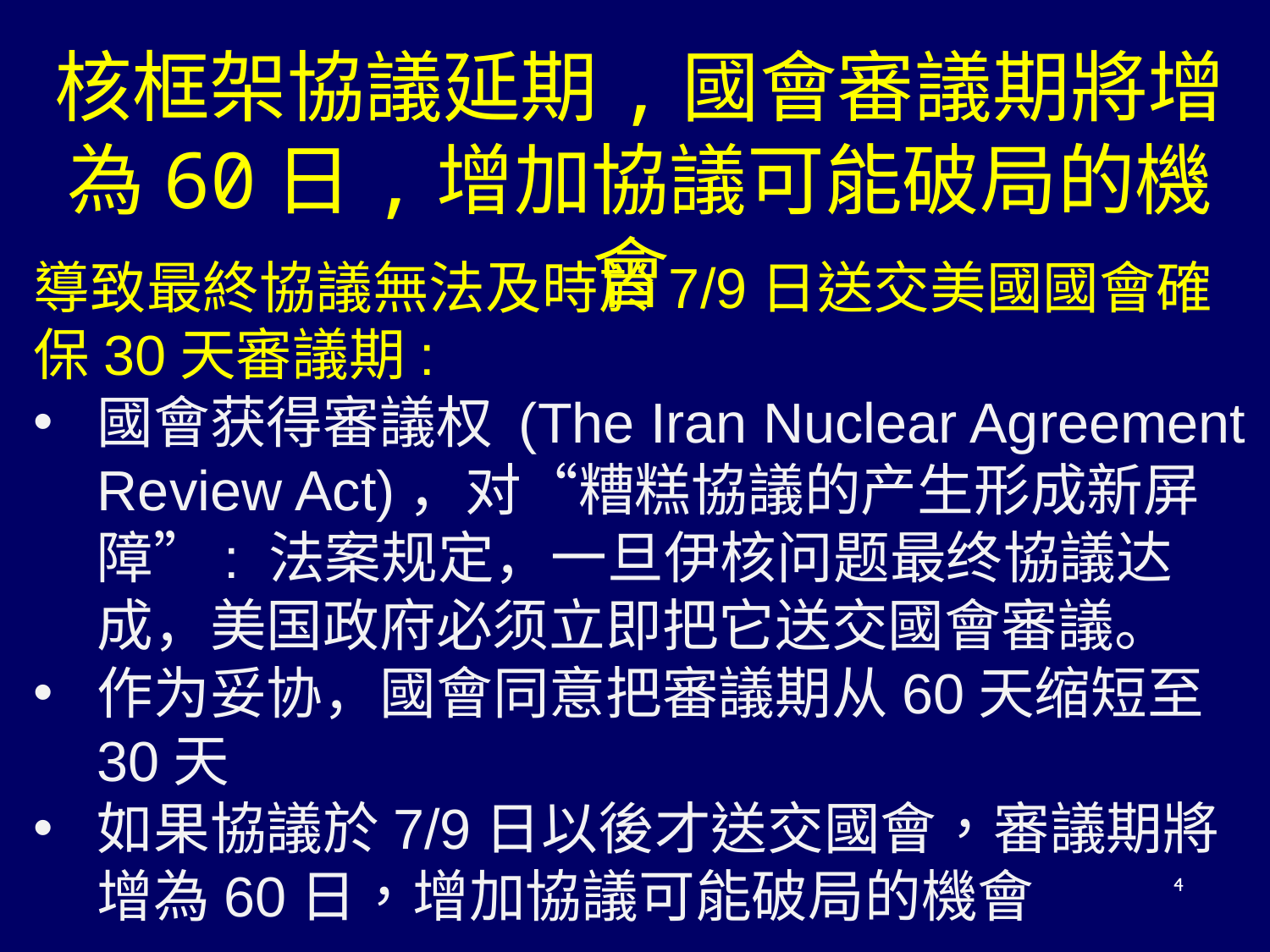

核框架協議延期,國會審議期將增為60日,增加協議可能破局的機會
導致最終協議無法及時於7/9日送交美國國會確保30天審議期:
國會获得審議权 (The Iran Nuclear Agreement Review Act)，对“糟糕協議的产生形成新屏障”: 法案规定，一旦伊核问题最终協議达成，美国政府必须立即把它送交國會審議。
作为妥协，國會同意把審議期从60天缩短至30天
如果協議於7/9日以後才送交國會，審議期將增為60日，增加協議可能破局的機會
4